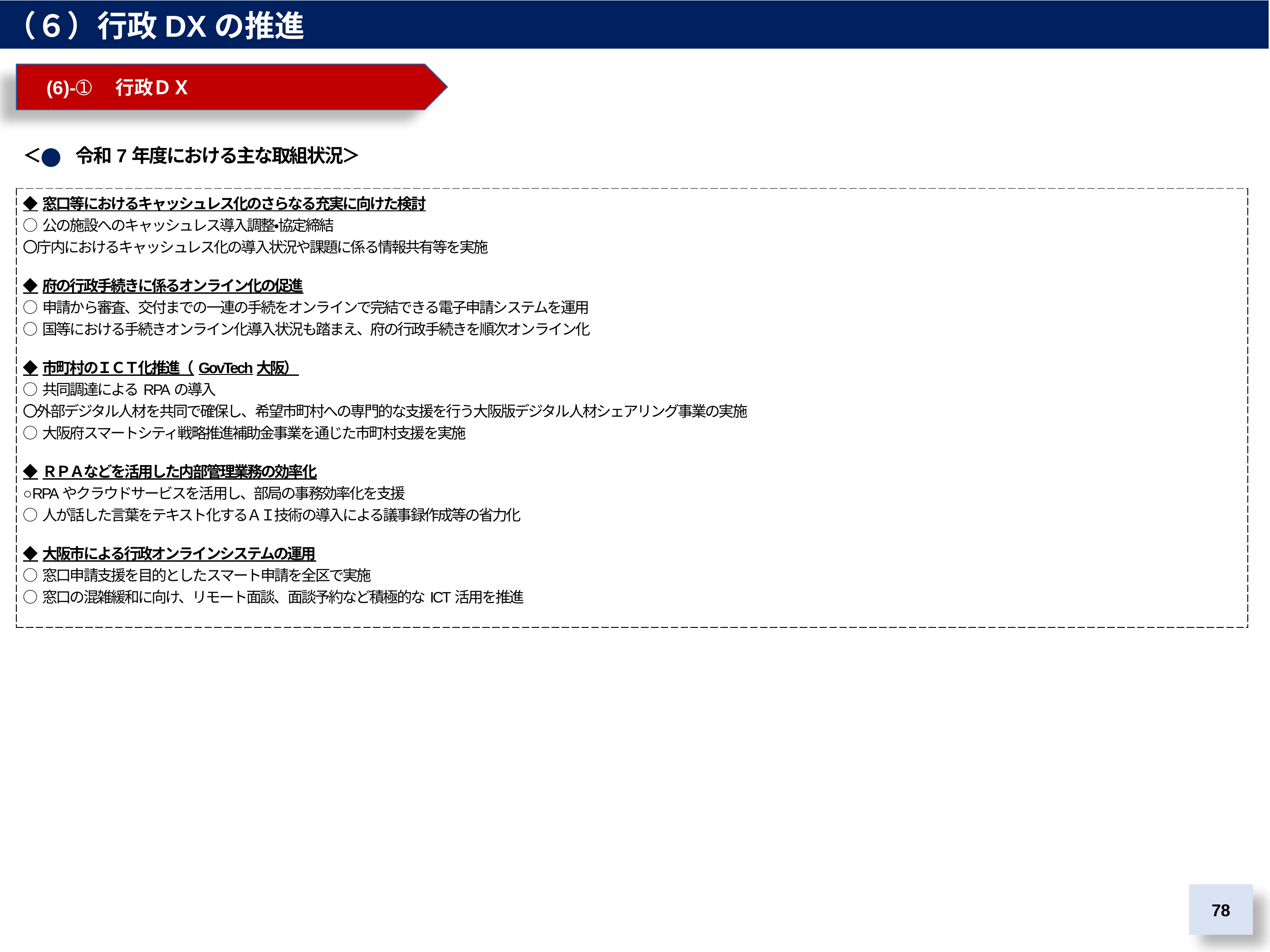

（６）行政DXの推進
　(6)-➀　行政ＤＸ
＜　　令和7年度における主な取組状況＞

| ◆窓口等におけるキャッシュレス化のさらなる充実に向けた検討 ○公の施設へのキャッシュレス導入調整・協定締結 〇庁内におけるキャッシュレス化の導入状況や課題に係る情報共有等を実施 ◆府の行政手続きに係るオンライン化の促進 ○申請から審査、交付までの一連の手続をオンラインで完結できる電子申請システムを運用 ○国等における手続きオンライン化導入状況も踏まえ、府の行政手続きを順次オンライン化 ◆市町村のＩＣＴ化推進（GovTech大阪） ○共同調達によるRPAの導入 〇外部デジタル人材を共同で確保し、希望市町村への専門的な支援を行う大阪版デジタル人材シェアリング事業の実施 ○大阪府スマートシティ戦略推進補助金事業を通じた市町村支援を実施 ◆ＲＰＡなどを活用した内部管理業務の効率化 ○RPAやクラウドサービスを活用し、部局の事務効率化を支援 ○人が話した言葉をテキスト化するＡＩ技術の導入による議事録作成等の省力化 ◆大阪市による行政オンラインシステムの運用 ○窓口申請支援を目的としたスマート申請を全区で実施 ○窓口の混雑緩和に向け、リモート面談、面談予約など積極的なICT活用を推進 |
| --- |
78